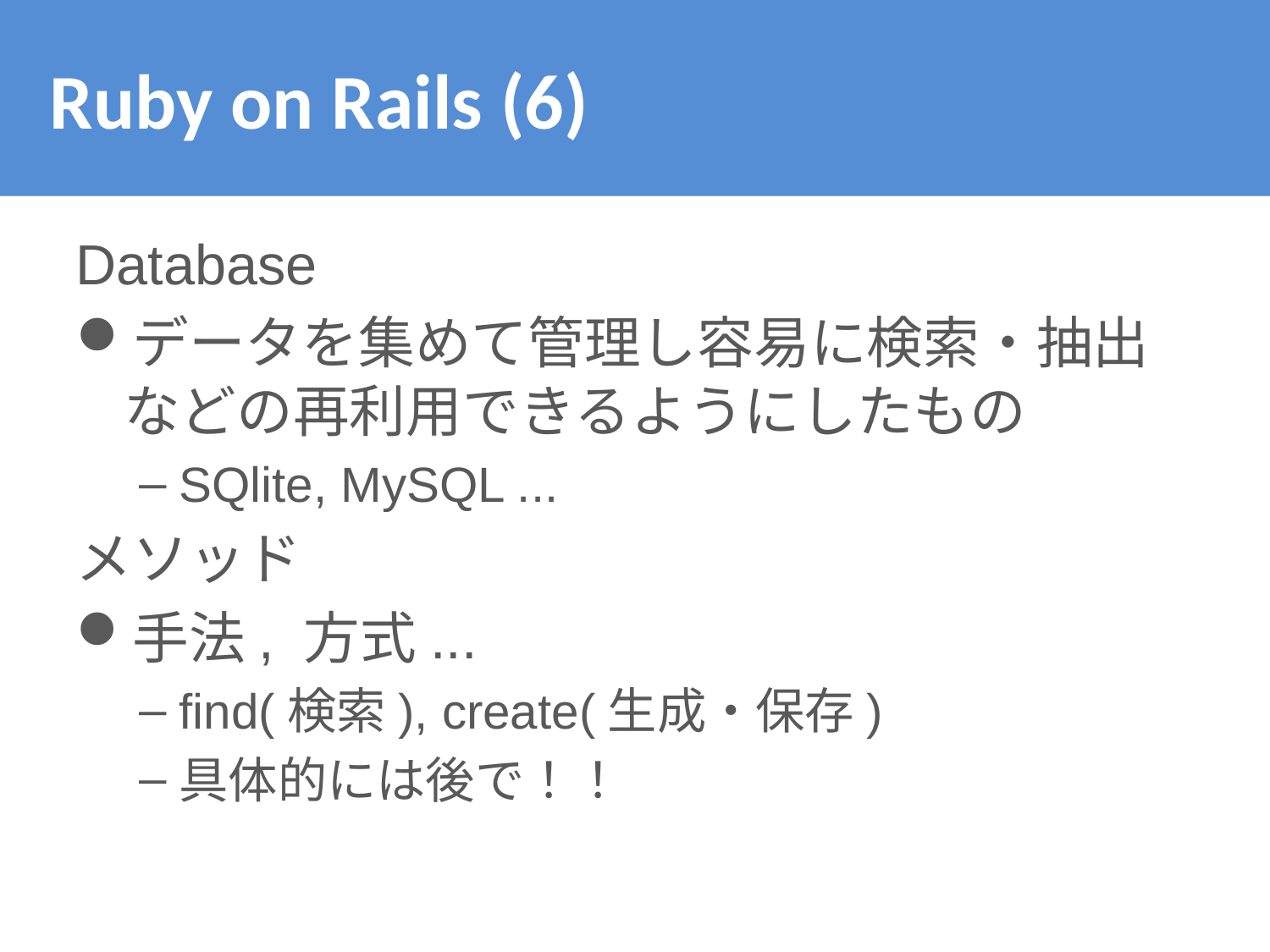

# Ruby on Rails (6)
Database
データを集めて管理し容易に検索・抽出などの再利用できるようにしたもの
SQlite, MySQL ...
メソッド
手法, 方式...
find(検索), create(生成・保存)
具体的には後で！！